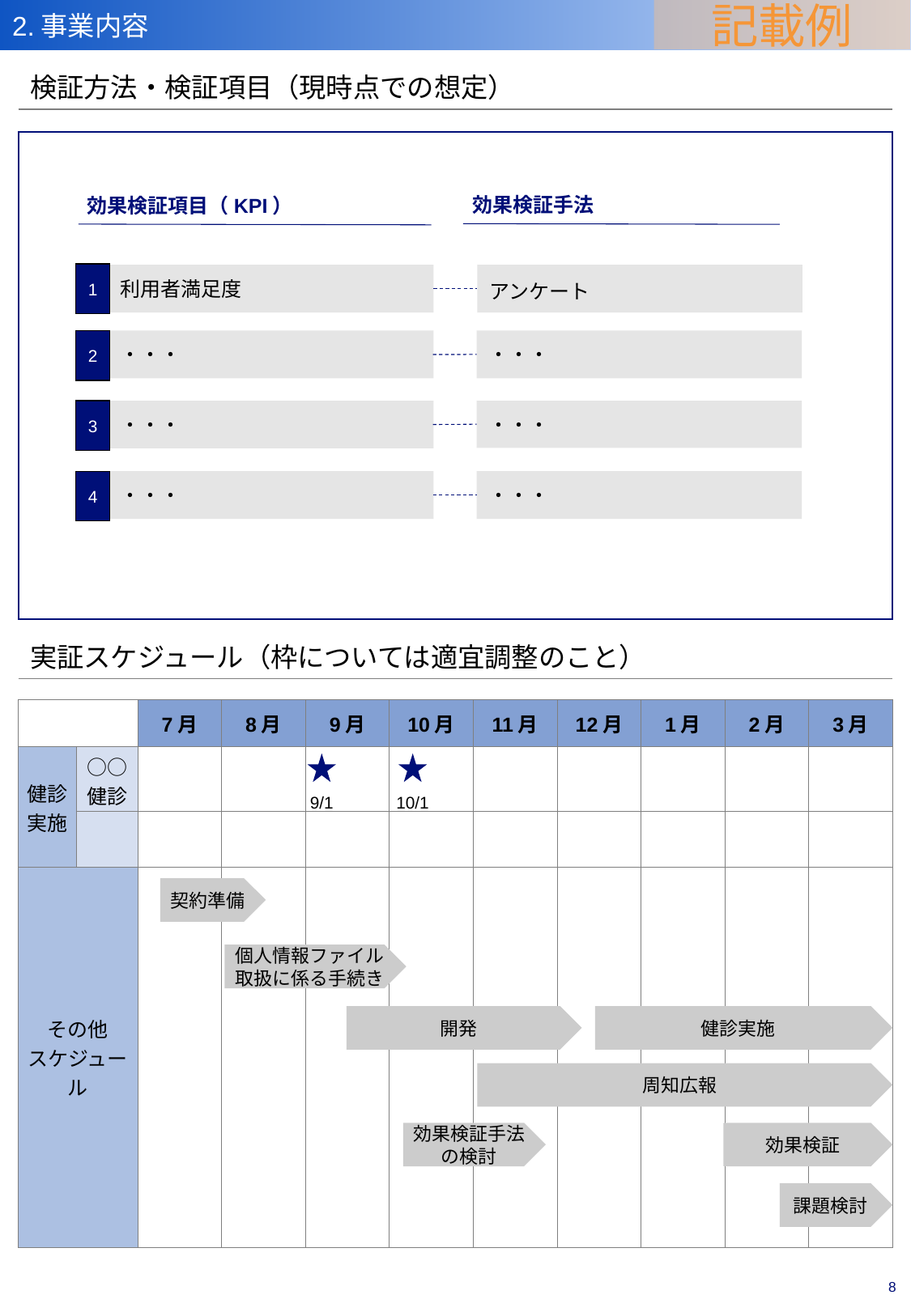

記載例
2.事業内容
検証方法・検証項目（現時点での想定）

効果検証手法
効果検証項目（KPI）
1
利用者満足度
アンケート
2
・・・
・・・
3
・・・
・・・
4
・・・
・・・
実証スケジュール（枠については適宜調整のこと）
|  |  | 7月 | 8月 | 9月 | 10月 | 11月 | 12月 | 1月 | 2月 | 3月 |
| --- | --- | --- | --- | --- | --- | --- | --- | --- | --- | --- |
| 健診実施 | ○○ 健診 |  |  |  |  |  |  |  |  |  |
|  |  |  |  |  |  |  |  |  |  |  |
| その他 スケジュール |  |  |  |  |  |  |  |  |  |  |

9/1
10/1
契約準備
個人情報ファイル
取扱に係る手続き
開発
健診実施
周知広報
効果検証手法の検討
効果検証
課題検討